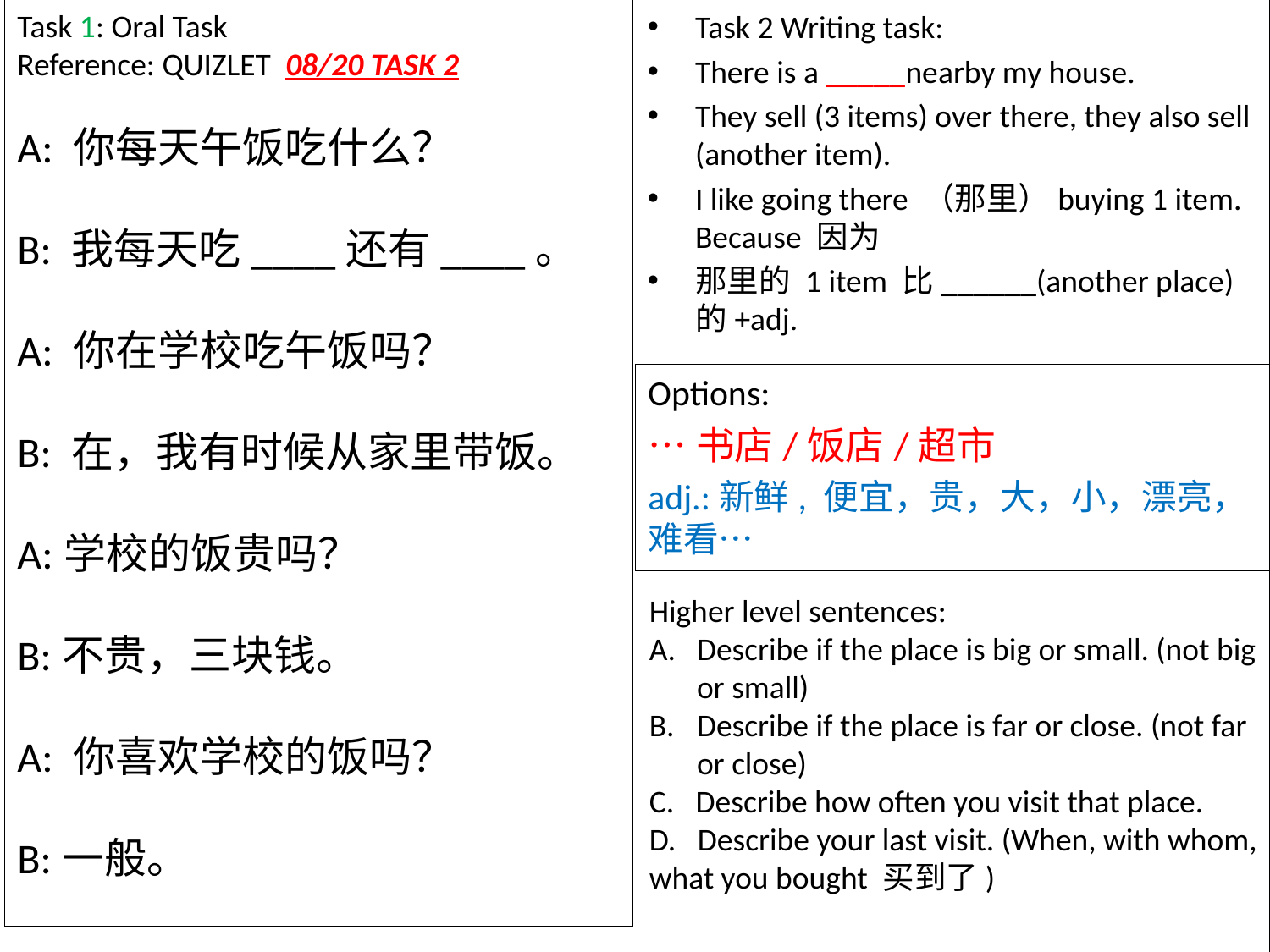

Task 1: Oral Task
Reference: QUIZLET  08/20 TASK 2

A: 你每天午饭吃什么？

B: 我每天吃____还有____。

A: 你在学校吃午饭吗？

B: 在，我有时候从家里带饭。

A:学校的饭贵吗？

B:不贵，三块钱。

A: 你喜欢学校的饭吗？

B:一般。

Task 2 Writing task:
There is a _____nearby my house.
They sell (3 items) over there, they also sell (another item).
I like going there （那里）buying 1 item. Because 因为
那里的 1 item 比______(another place) 的+adj.

Options:
…书店/饭店/超市
adj.:新鲜, 便宜，贵，大，小，漂亮，难看…

Higher level sentences:
Describe if the place is big or small. (not big or small)
Describe if the place is far or close. (not far or close)
C.   Describe how often you visit that place.
D.   Describe your last visit. (When, with whom, what you bought 买到了)